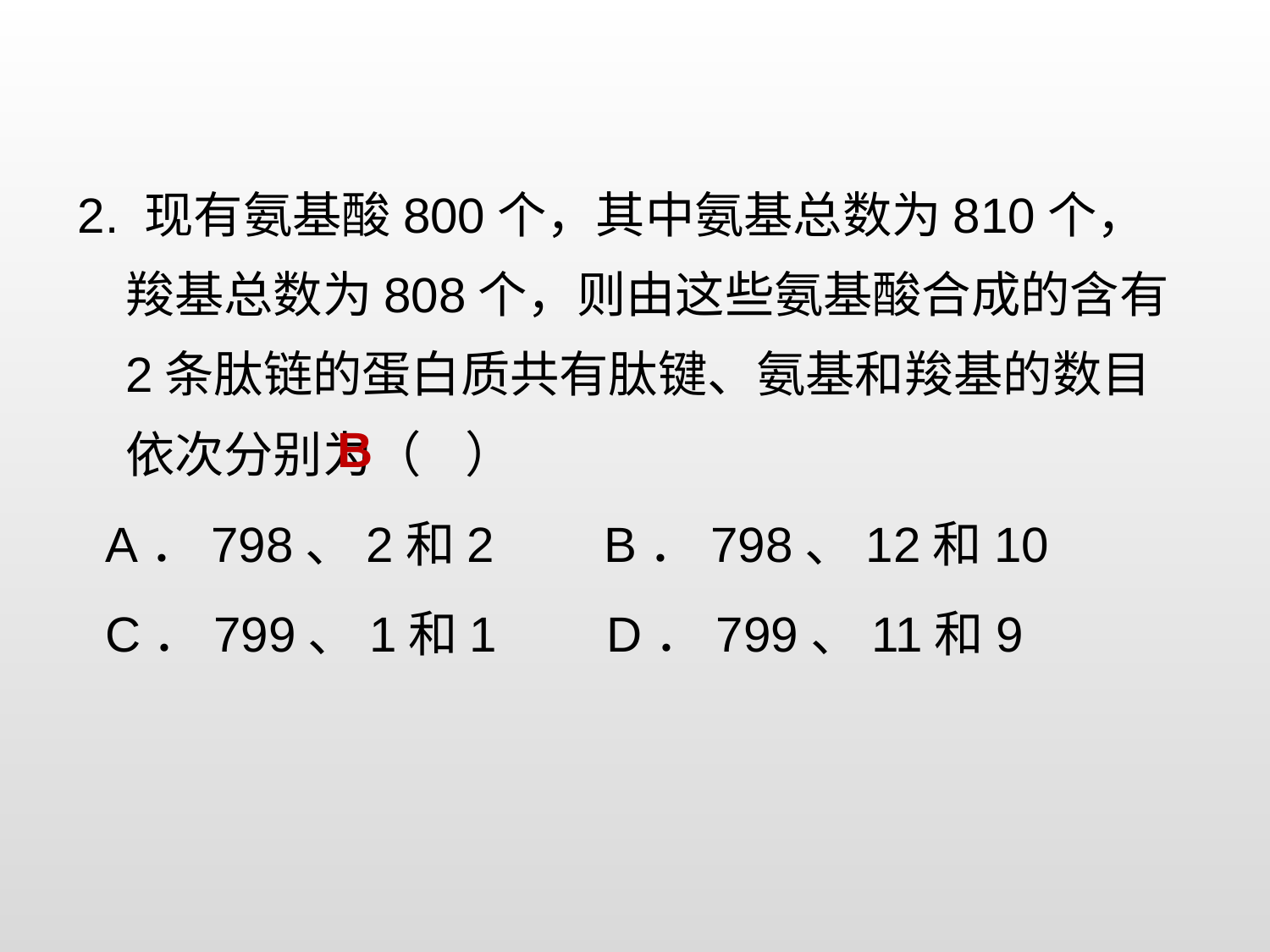

2. 现有氨基酸800个，其中氨基总数为810个，羧基总数为808个，则由这些氨基酸合成的含有2条肽链的蛋白质共有肽键、氨基和羧基的数目依次分别为（    ）
  A．798、2和2        B．798、12和10
  C．799、1和1        D．799、11和9
B